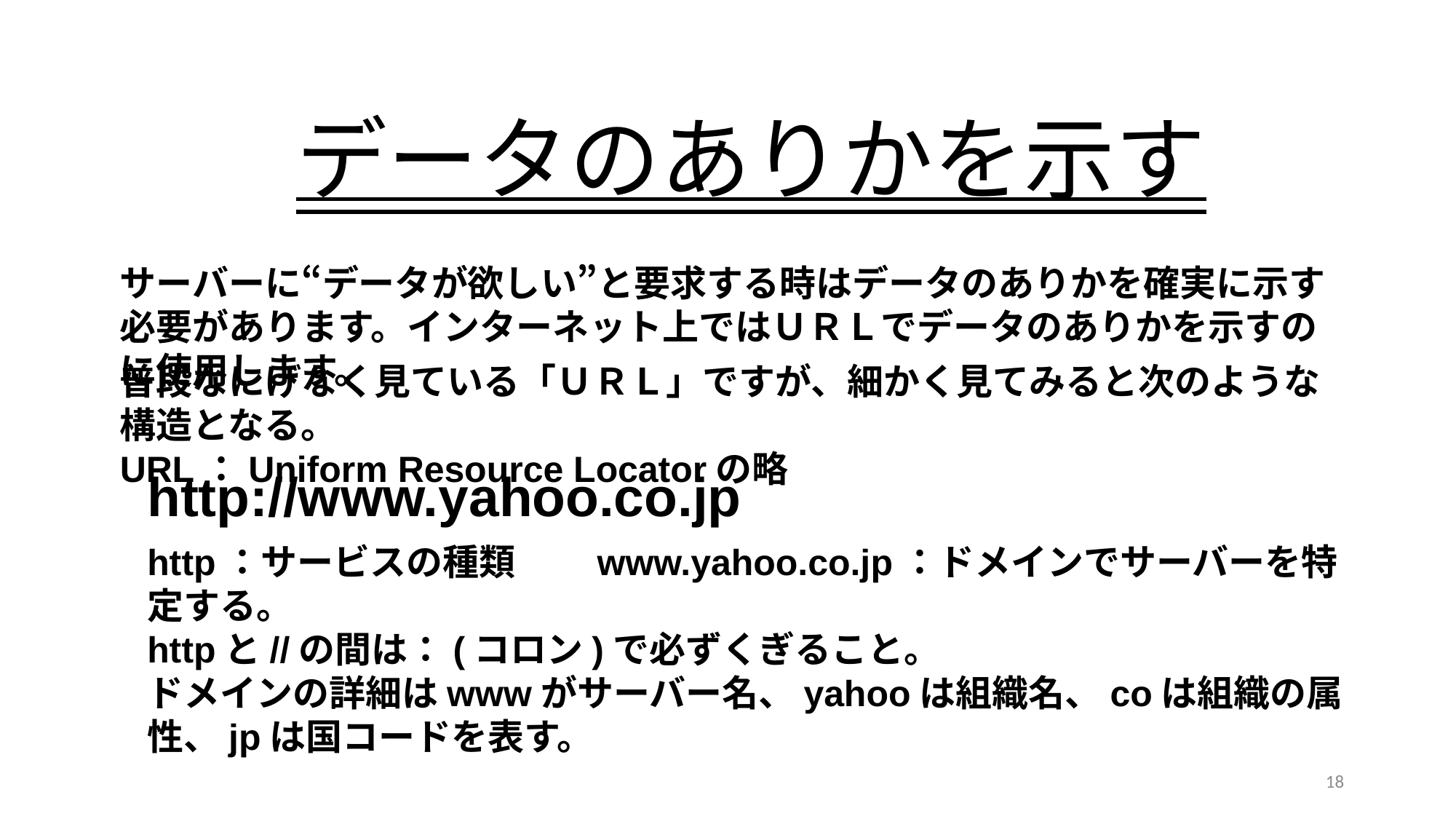

# データのありかを示す
サーバーに“データが欲しい”と要求する時はデータのありかを確実に示す必要があります。インターネット上ではＵＲＬでデータのありかを示すのに使用します。
普段なにげなく見ている「ＵＲＬ」ですが、細かく見てみると次のような構造となる。
URL：Uniform Resource Locatorの略
http://www.yahoo.co.jp
http：サービスの種類　　www.yahoo.co.jp：ドメインでサーバーを特定する。
httpと//の間は：(コロン)で必ずくぎること。
ドメインの詳細はwwwがサーバー名、yahooは組織名、coは組織の属性、jpは国コードを表す。
18